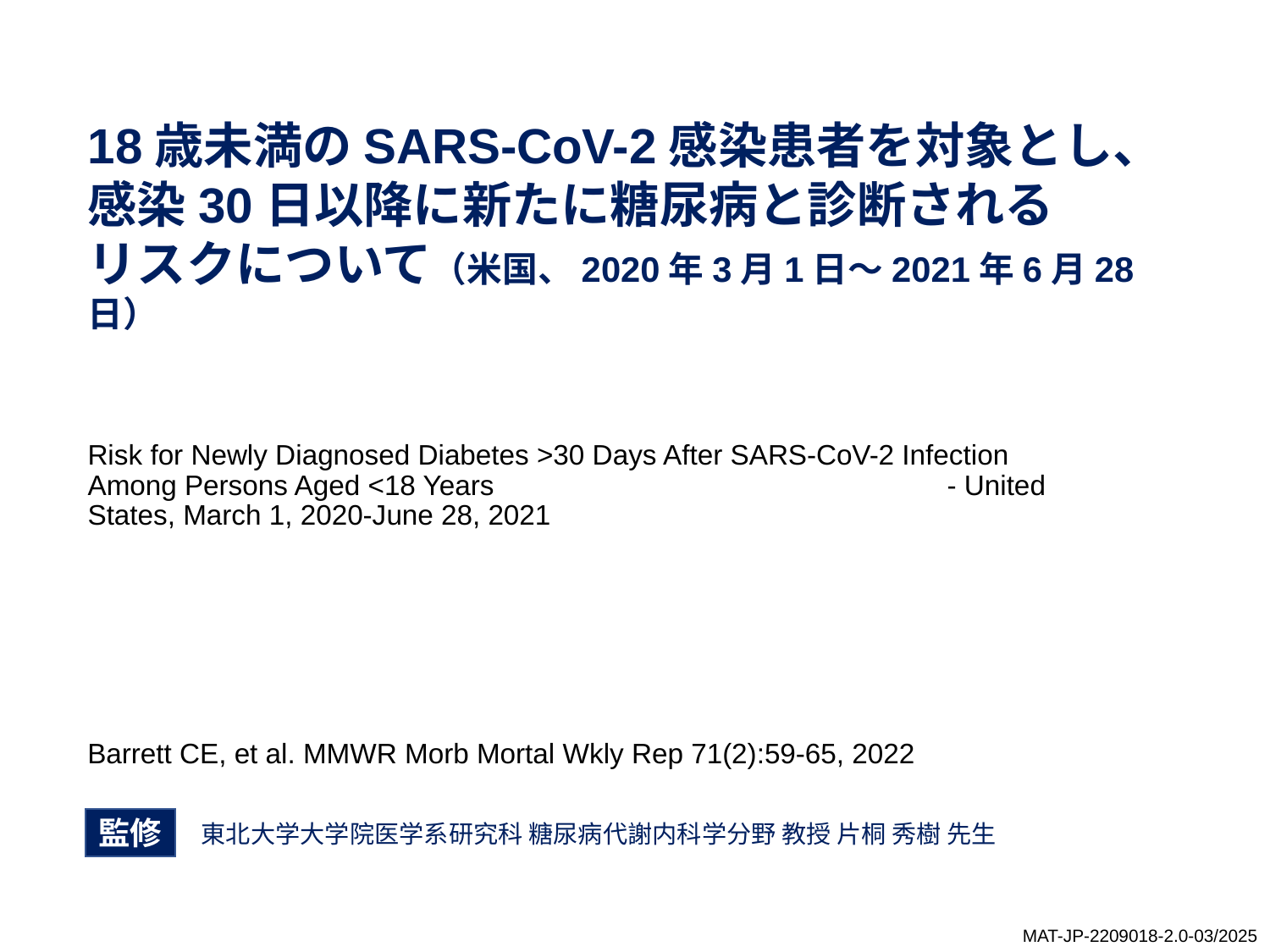

18歳未満のSARS-CoV-2感染患者を対象とし、感染30日以降に新たに糖尿病と診断される
リスクについて（米国、2020年3月1日～2021年6月28日）
Risk for Newly Diagnosed Diabetes >30 Days After SARS-CoV-2 Infection Among Persons Aged <18 Years                                                          - United States, March 1, 2020-June 28, 2021
Barrett CE, et al. MMWR Morb Mortal Wkly Rep 71(2):59-65, 2022
監修

東北大学大学院医学系研究科 糖尿病代謝内科学分野 教授 片桐 秀樹 先生
MAT-JP-2209018-2.0-03/2025